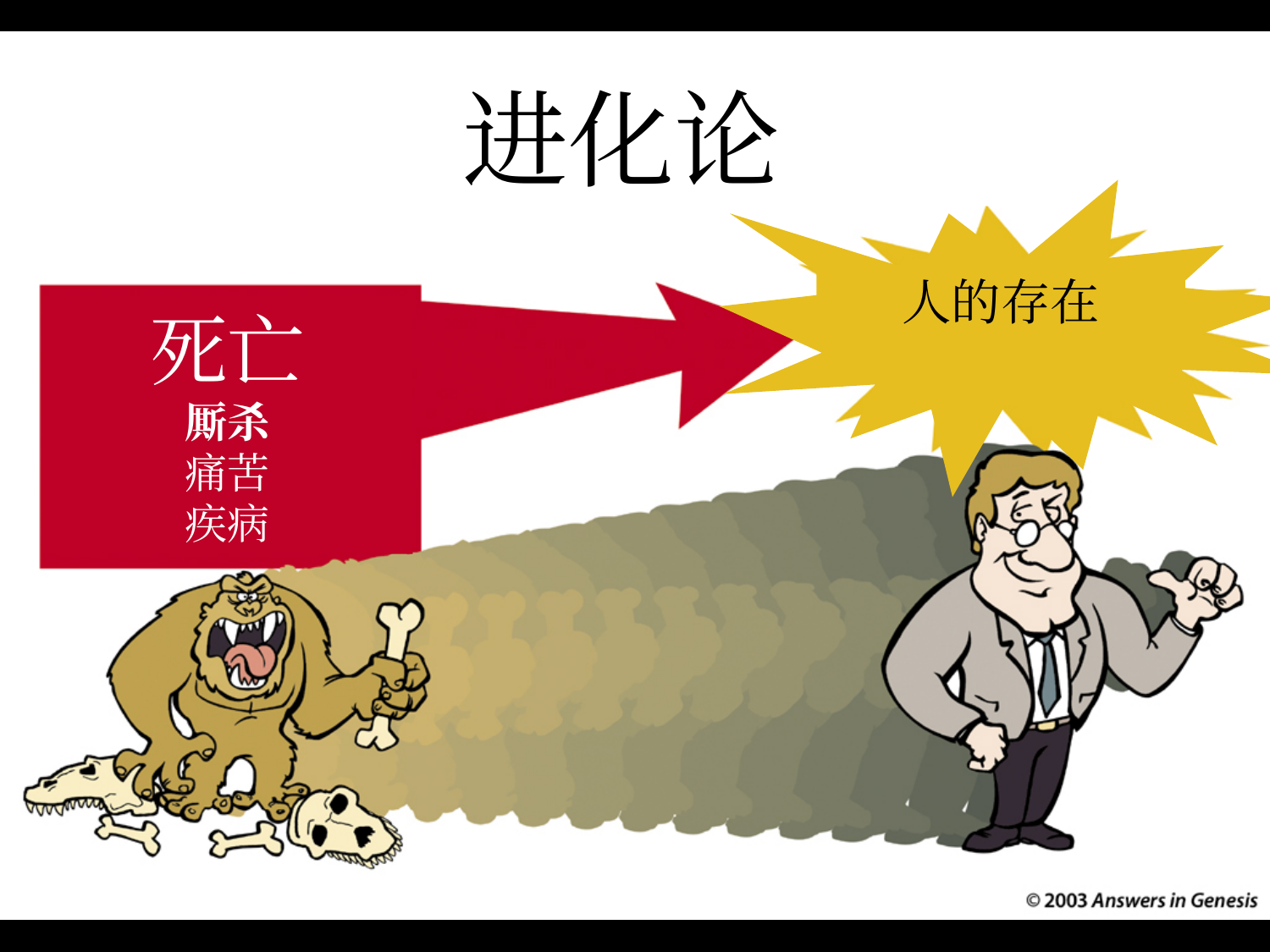

# Evolution: Death-Man 00413

进化论

人的存在
死亡
厮杀
痛苦
疾病